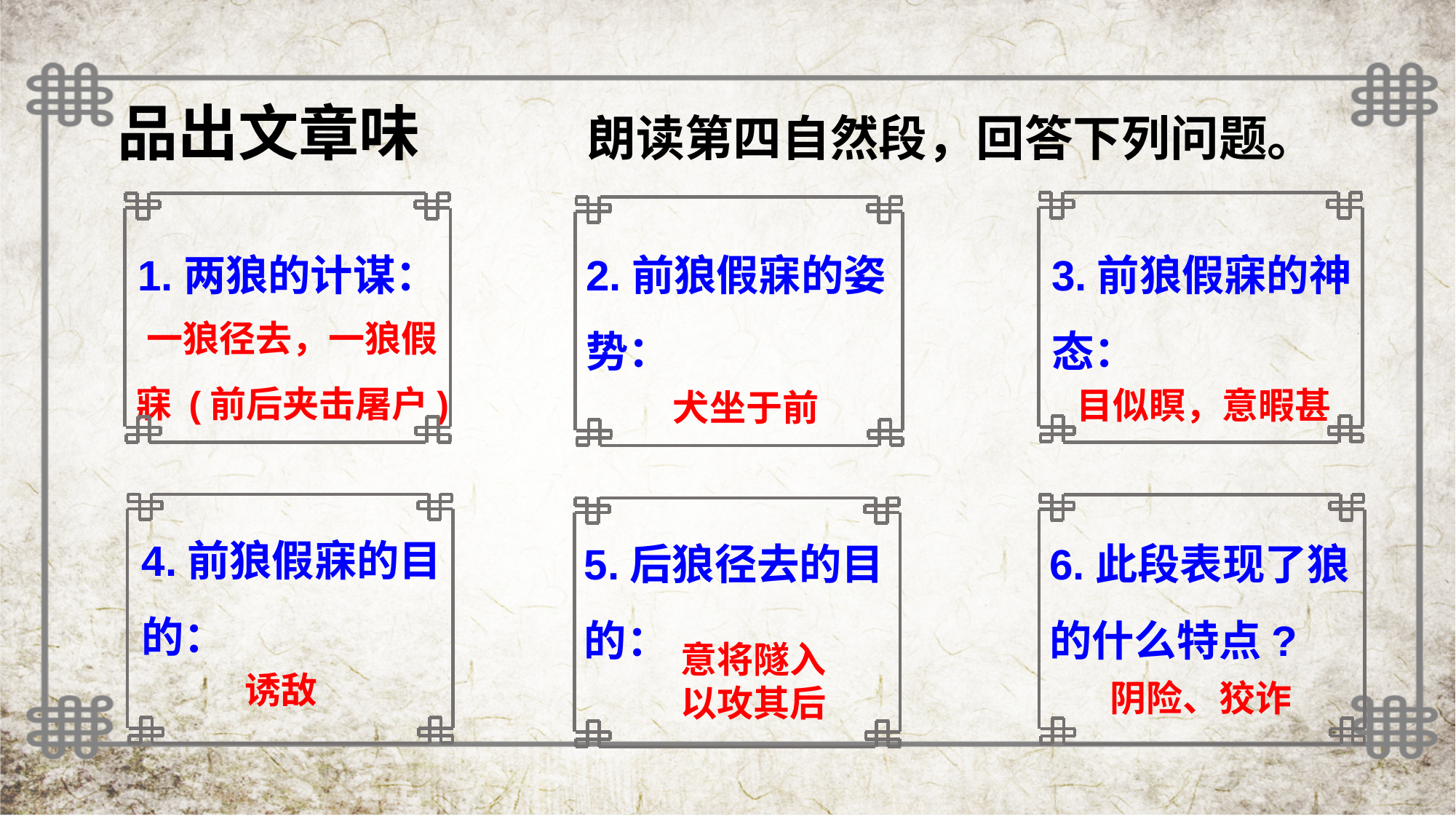

品出文章味
朗读第四自然段，回答下列问题。
1.两狼的计谋：
2.前狼假寐的姿势：
3.前狼假寐的神态：
一狼径去，一狼假寐 (前后夹击屠户)
目似瞑，意暇甚
犬坐于前
4.前狼假寐的目的：
5.后狼径去的目的：
6.此段表现了狼的什么特点?
意将隧入以攻其后

阴险、狡诈
诱敌